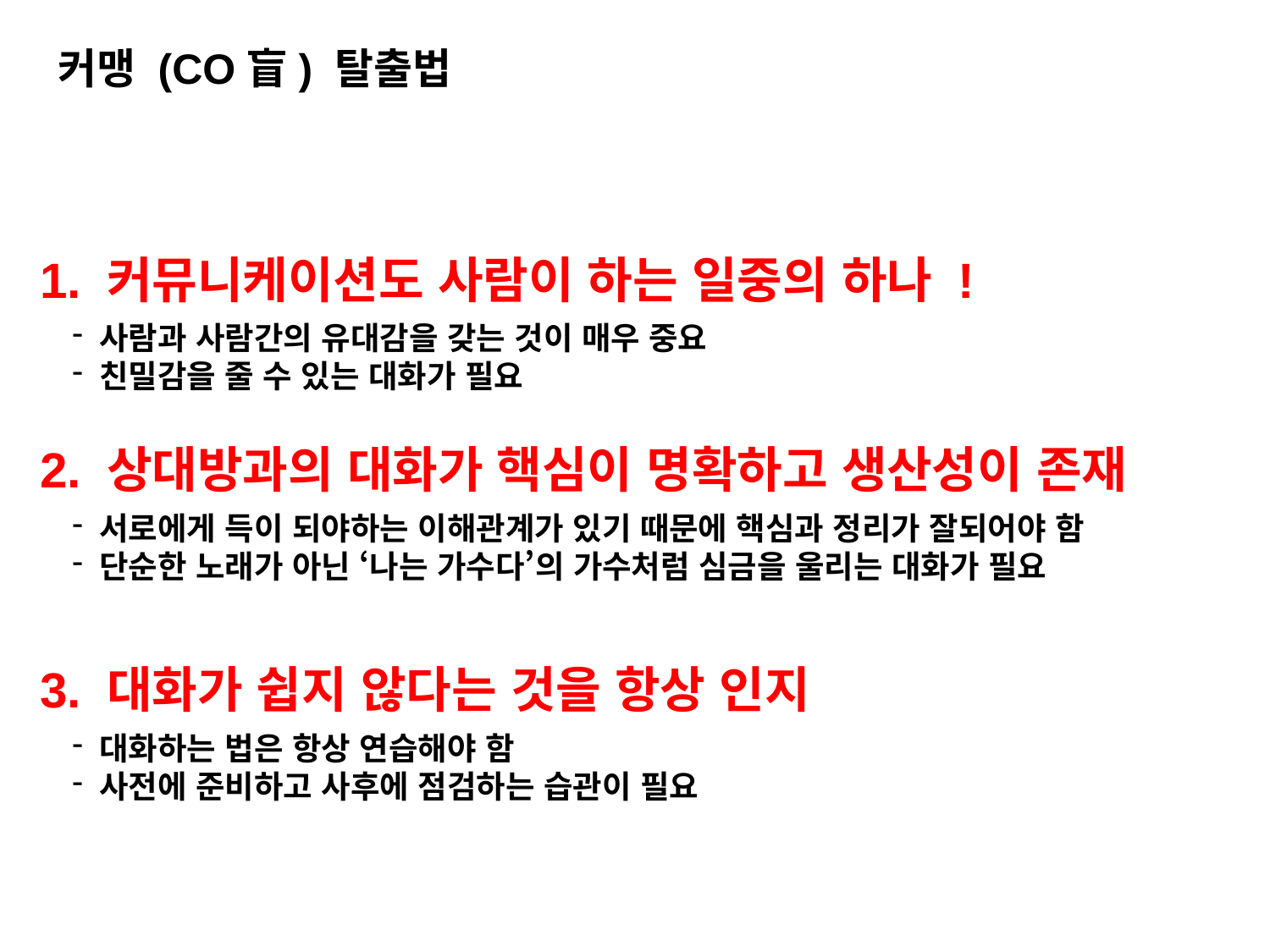

커맹 (CO盲) 탈출법
  1. 커뮤니케이션도 사람이 하는 일중의 하나 !
 사람과 사람간의 유대감을 갖는 것이 매우 중요
 친밀감을 줄 수 있는 대화가 필요
  2. 상대방과의 대화가 핵심이 명확하고 생산성이 존재
 서로에게 득이 되야하는 이해관계가 있기 때문에 핵심과 정리가 잘되어야 함
 단순한 노래가 아닌 ‘나는 가수다’의 가수처럼 심금을 울리는 대화가 필요
  3. 대화가 쉽지 않다는 것을 항상 인지
 대화하는 법은 항상 연습해야 함
 사전에 준비하고 사후에 점검하는 습관이 필요